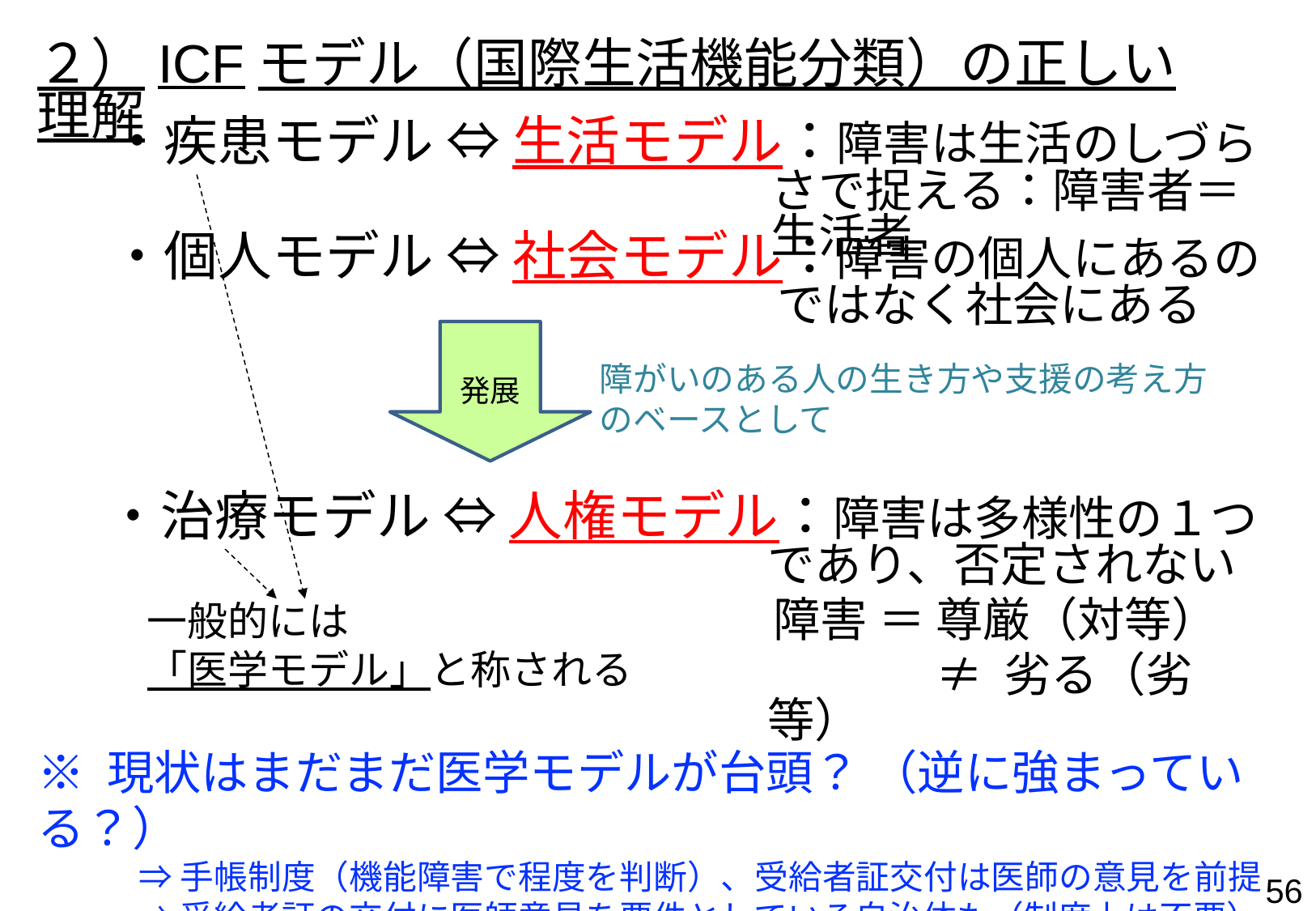

２）ICFモデル（国際生活機能分類）の正しい理解
・疾患モデル ⇔ 生活モデル：障害は生活のしづらさで捉える：障害者＝生活者
・個人モデル ⇔ 社会モデル：障害の個人にあるのではなく社会にある

障がいのある人の生き方や支援の考え方のベースとして
発展
・治療モデル ⇔ 人権モデル：障害は多様性の１つであり、否定されない
障害 ＝ 尊厳（対等）
　　  　≠  劣る（劣等）
一般的には
「医学モデル」と称される
※ 現状はまだまだ医学モデルが台頭？ （逆に強まっている？）
　　　⇒ 手帳制度（機能障害で程度を判断）、受給者証交付は医師の意見を前提
　　　⇒ 受給者証の交付に医師意見を要件としている自治体も（制度上は不要）
56